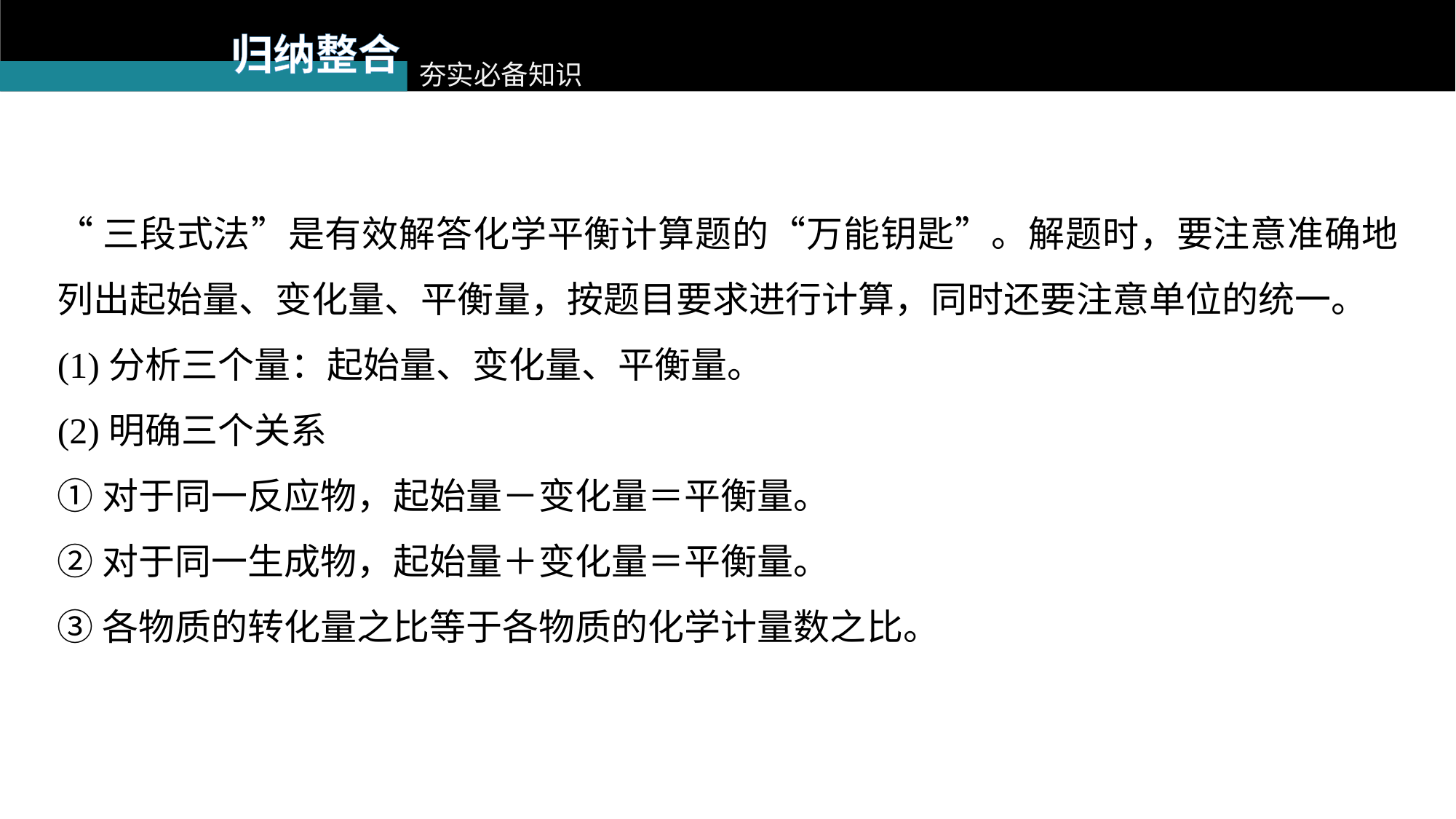

归纳整合
夯实必备知识

“三段式法”是有效解答化学平衡计算题的“万能钥匙”。解题时，要注意准确地列出起始量、变化量、平衡量，按题目要求进行计算，同时还要注意单位的统一。
(1)分析三个量：起始量、变化量、平衡量。
(2)明确三个关系
①对于同一反应物，起始量－变化量＝平衡量。
②对于同一生成物，起始量＋变化量＝平衡量。
③各物质的转化量之比等于各物质的化学计量数之比。